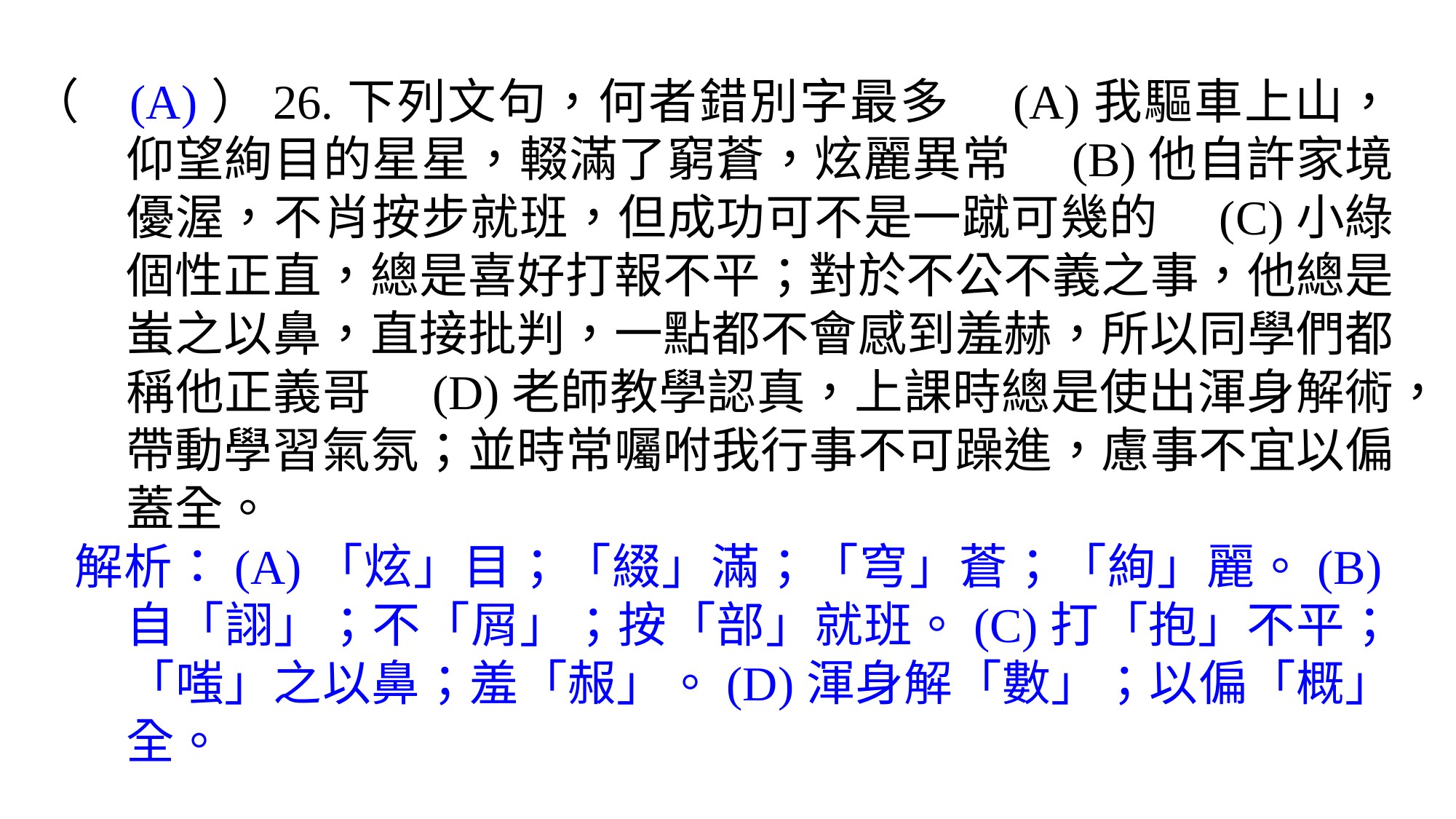

（	(A)）26.下列文句，何者錯別字最多　(A)我驅車上山，仰望絢目的星星，輟滿了窮蒼，炫麗異常　(B)他自許家境優渥，不肖按步就班，但成功可不是一蹴可幾的　(C)小綠個性正直，總是喜好打報不平；對於不公不義之事，他總是蚩之以鼻，直接批判，一點都不會感到羞赫，所以同學們都稱他正義哥　(D)老師教學認真，上課時總是使出渾身解術，帶動學習氣氛；並時常囑咐我行事不可躁進，慮事不宜以偏蓋全。
解析：(A)「炫」目；「綴」滿；「穹」蒼；「絢」麗。(B)自「詡」；不「屑」；按「部」就班。(C)打「抱」不平；「嗤」之以鼻；羞「赧」。(D)渾身解「數」；以偏「概」全。